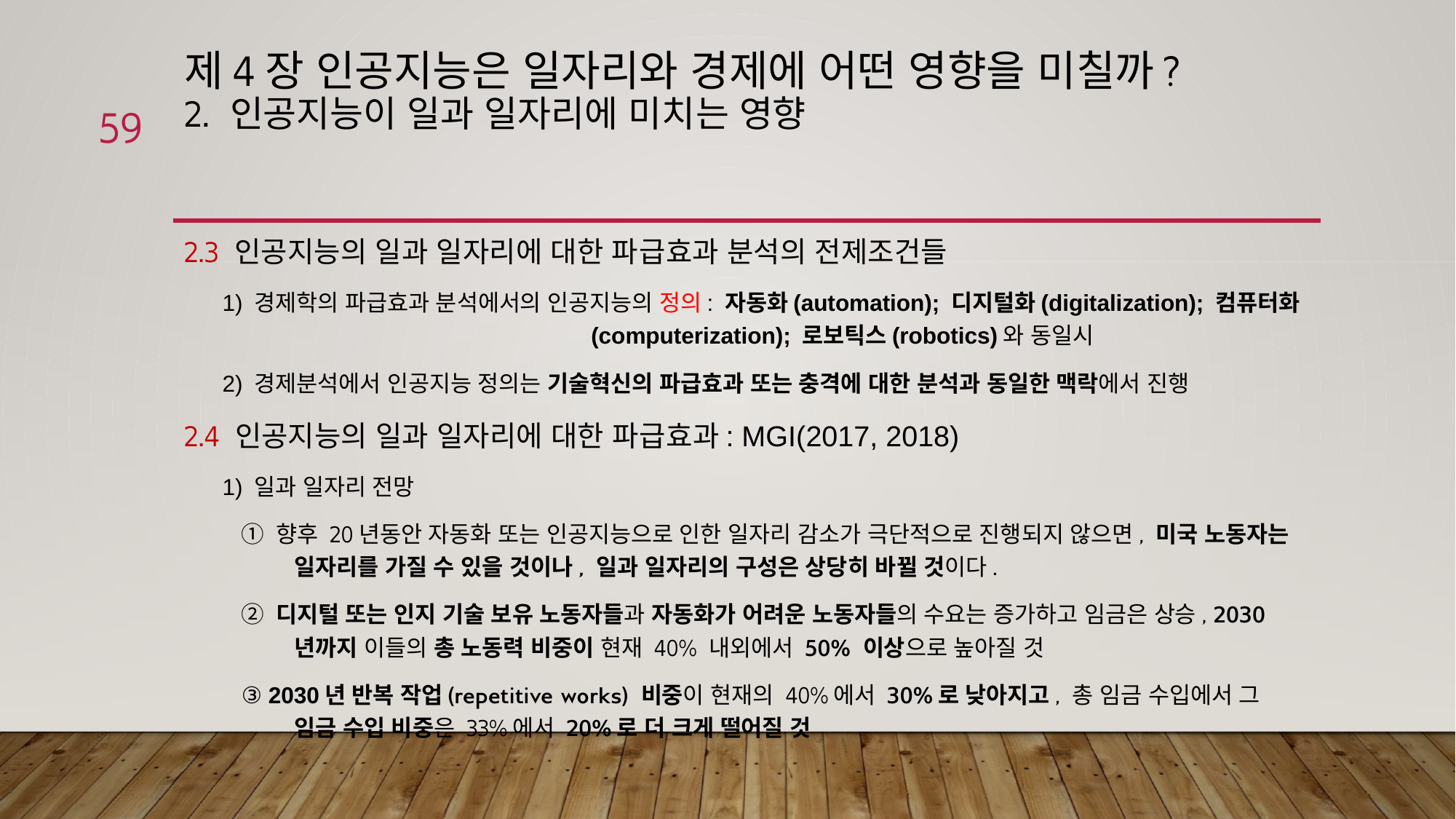

# 제4장 인공지능은 일자리와 경제에 어떤 영향을 미칠까? 2. 인공지능이 일과 일자리에 미치는 영향
59

2.3 인공지능의 일과 일자리에 대한 파급효과 분석의 전제조건들
      1) 경제학의 파급효과 분석에서의 인공지능의 정의: 자동화(automation); 디지털화(digitalization); 컴퓨터화(computerization); 로보틱스(robotics)와 동일시
      2) 경제분석에서 인공지능 정의는 기술혁신의 파급효과 또는 충격에 대한 분석과 동일한 맥락에서 진행
2.4 인공지능의 일과 일자리에 대한 파급효과: MGI(2017, 2018)
      1) 일과 일자리 전망
         ① 향후 20년동안 자동화 또는 인공지능으로 인한 일자리 감소가 극단적으로 진행되지 않으면, 미국 노동자는 일자리를 가질 수 있을 것이나, 일과 일자리의 구성은 상당히 바뀔 것이다.
         ② 디지털 또는 인지 기술 보유 노동자들과 자동화가 어려운 노동자들의 수요는 증가하고 임금은 상승, 2030년까지 이들의 총 노동력 비중이 현재 40% 내외에서 50% 이상으로 높아질 것
         ③ 2030년 반복 작업(repetitive works) 비중이 현재의 40%에서 30%로 낮아지고, 총 임금 수입에서 그 임금 수입 비중은 33%에서 20%로 더 크게 떨어질 것